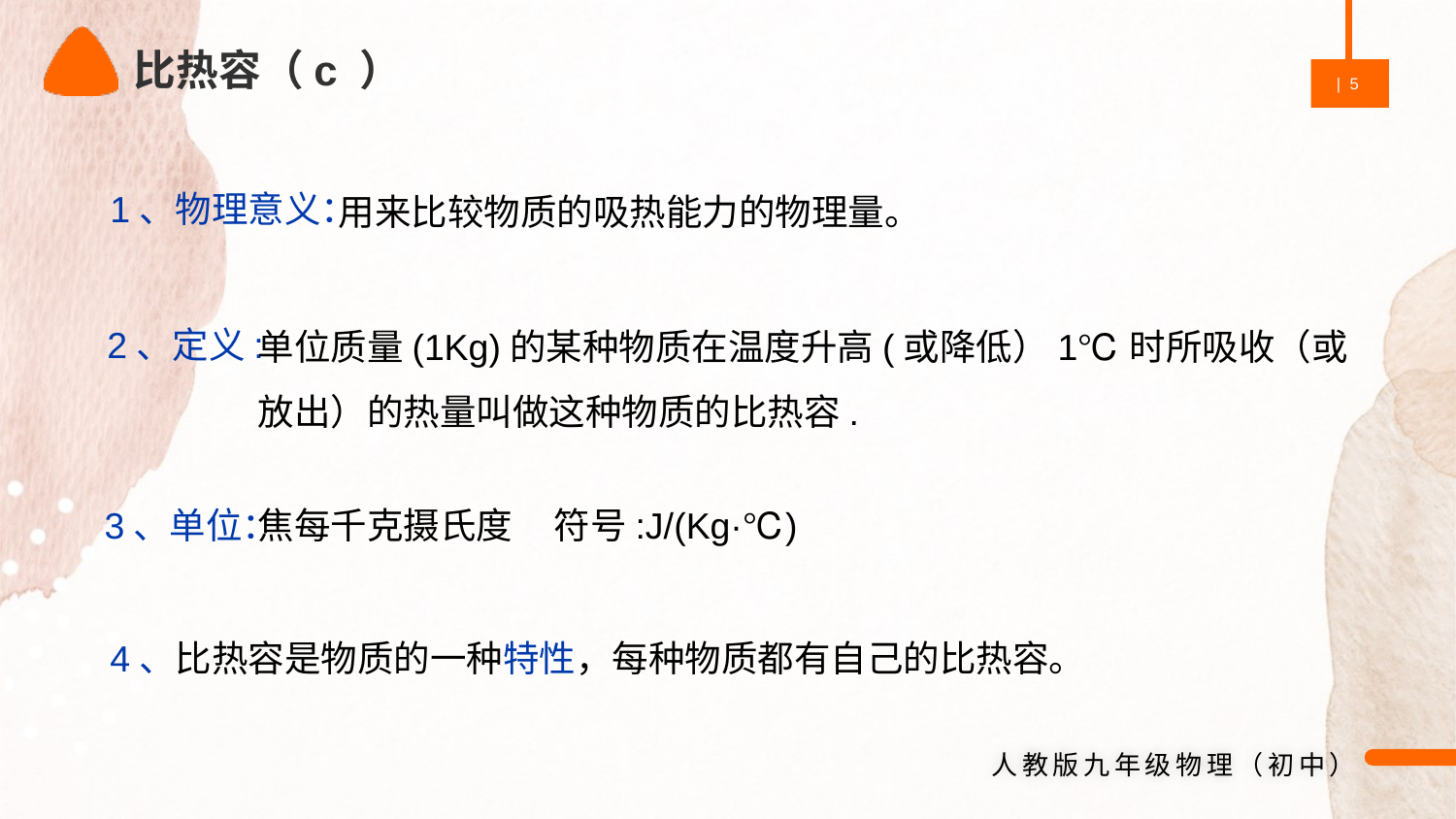

比热容（c ）
用来比较物质的吸热能力的物理量。
1、物理意义：
单位质量(1Kg)的某种物质在温度升高(或降低）1℃时所吸收（或放出）的热量叫做这种物质的比热容.
2、定义:
焦每千克摄氏度     符号:J/(Kg·℃)
3、单位：
4、比热容是物质的一种特性，每种物质都有自己的比热容。